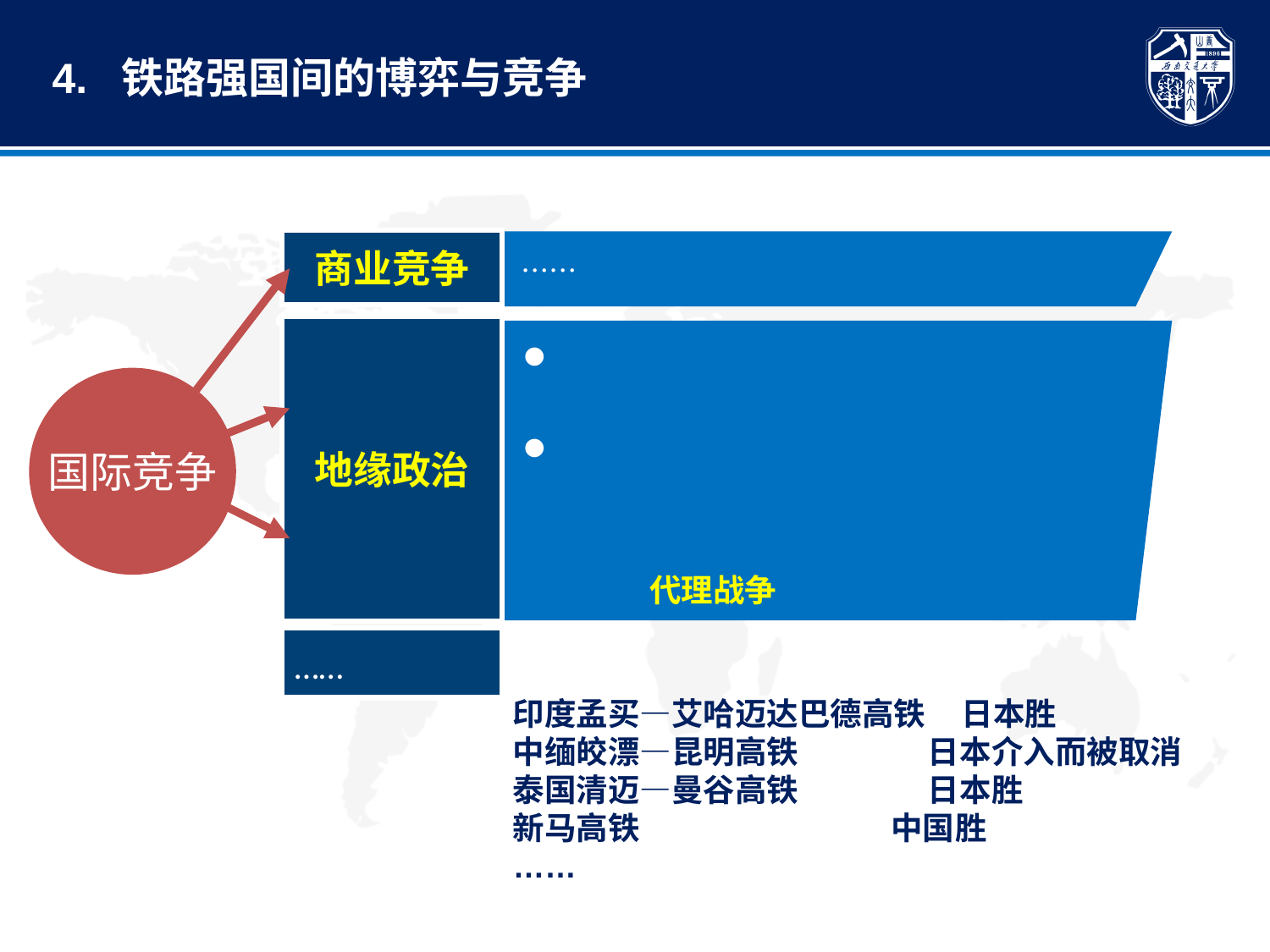

4.  铁路强国间的博弈与竞争
商业竞争
　　……
地缘政治

中国与日本在高铁项目上的竞争，除经济因素外，地缘政治因素的分量很重
一定程度上讲，出口高铁之战已经成为中日之间为争夺亚洲政治影响和规则制定权、主导权而进行的更广泛竞争的一场“代理战争”
国际竞争

……
印度孟买—艾哈迈达巴德高铁     日本胜
中缅皎漂—昆明高铁                  日本介入而被取消
泰国清迈—曼谷高铁                  日本胜
新马高铁                                   中国胜
……